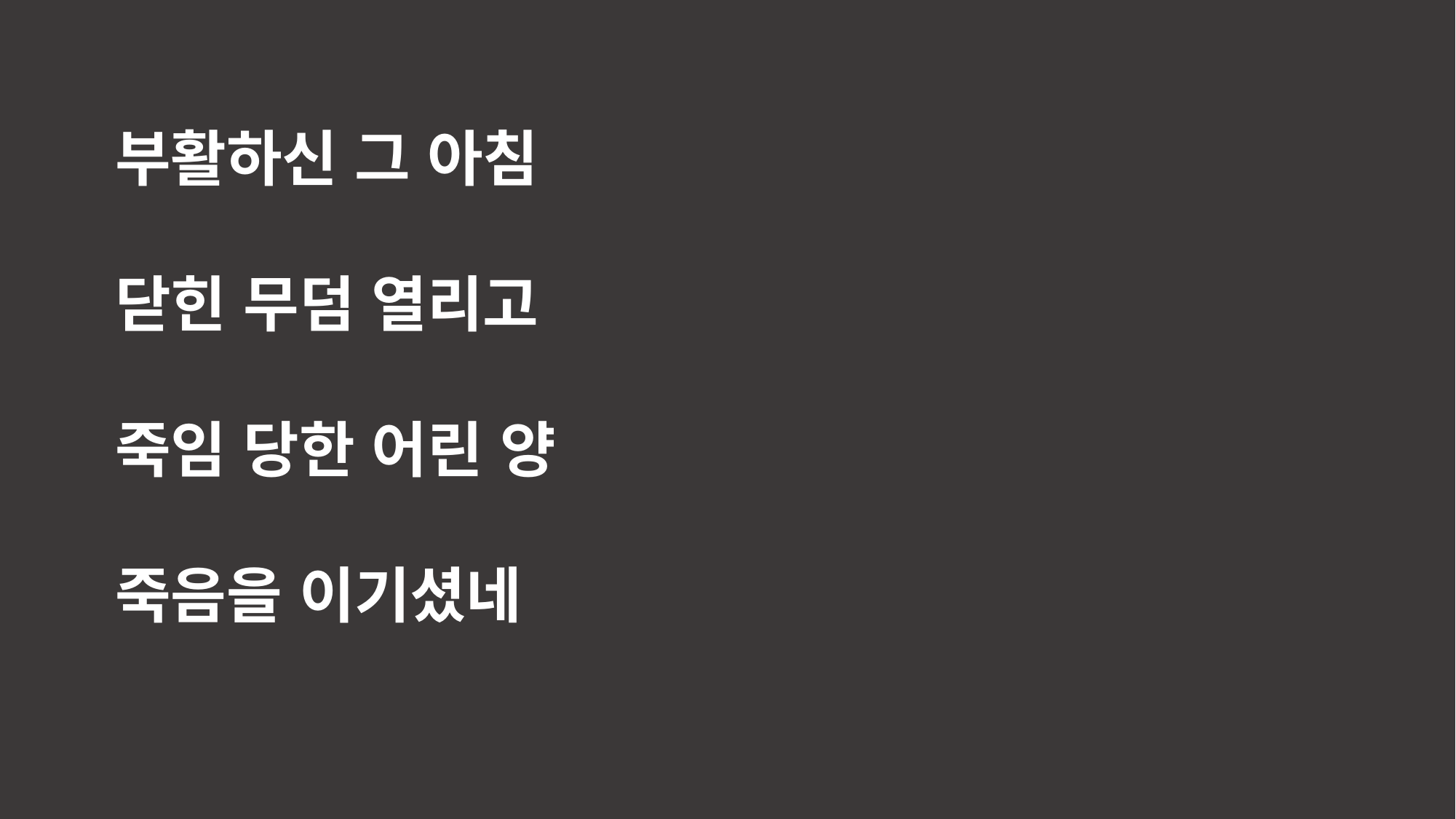

부활하신 그 아침
닫힌 무덤 열리고
죽임 당한 어린 양
죽음을 이기셨네